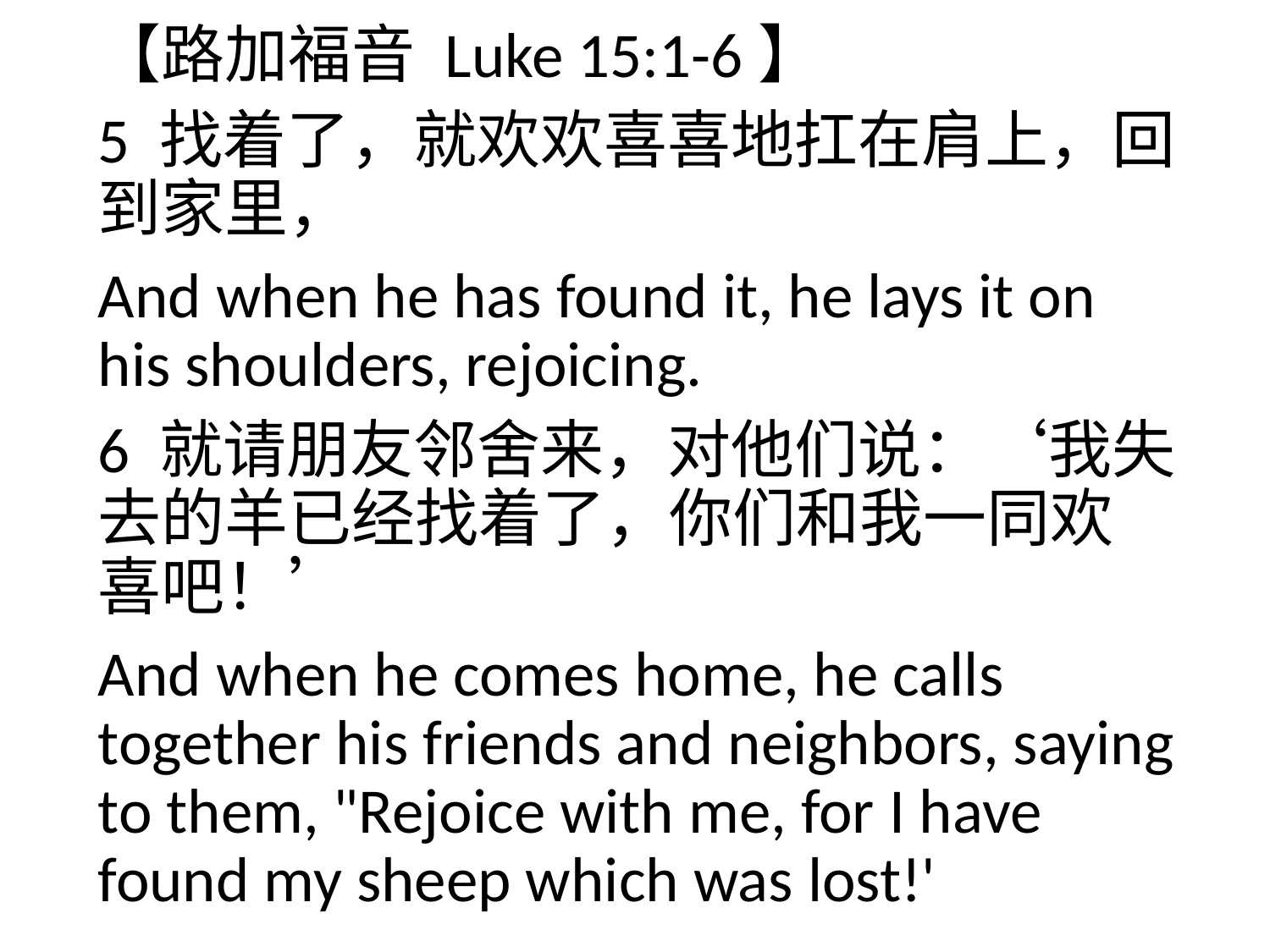

【路加福音 Luke 15:1-6】
5 找着了，就欢欢喜喜地扛在肩上，回到家里，
And when he has found it, he lays it on his shoulders, rejoicing.
6 就请朋友邻舍来，对他们说：‘我失去的羊已经找着了，你们和我一同欢喜吧！’
And when he comes home, he calls together his friends and neighbors, saying to them, "Rejoice with me, for I have found my sheep which was lost!'